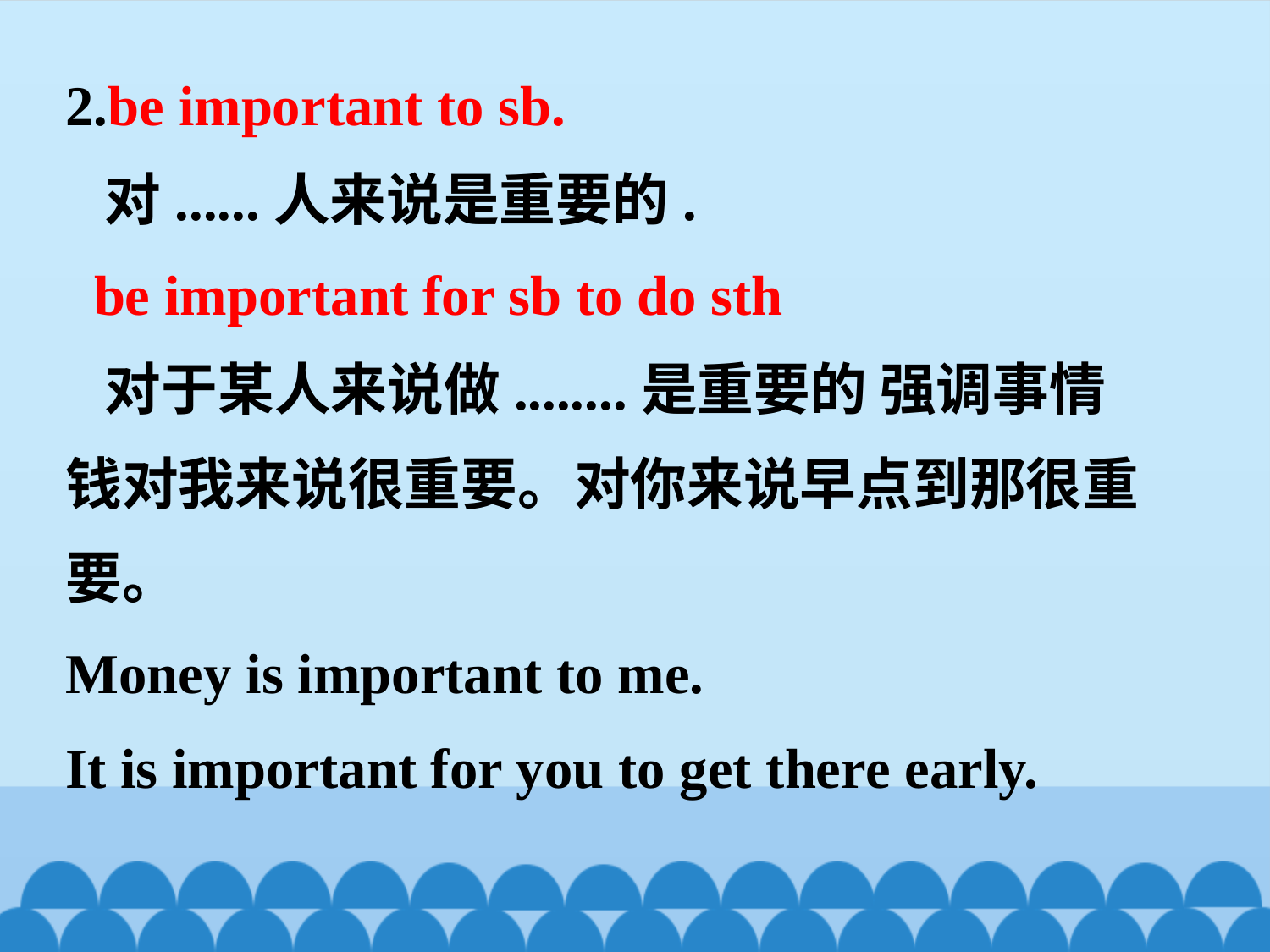

2.be important to sb.
  对......人来说是重要的.
  be important for sb to do sth
  对于某人来说做........是重要的 强调事情
钱对我来说很重要。对你来说早点到那很重要。
Money is important to me.
It is important for you to get there early.